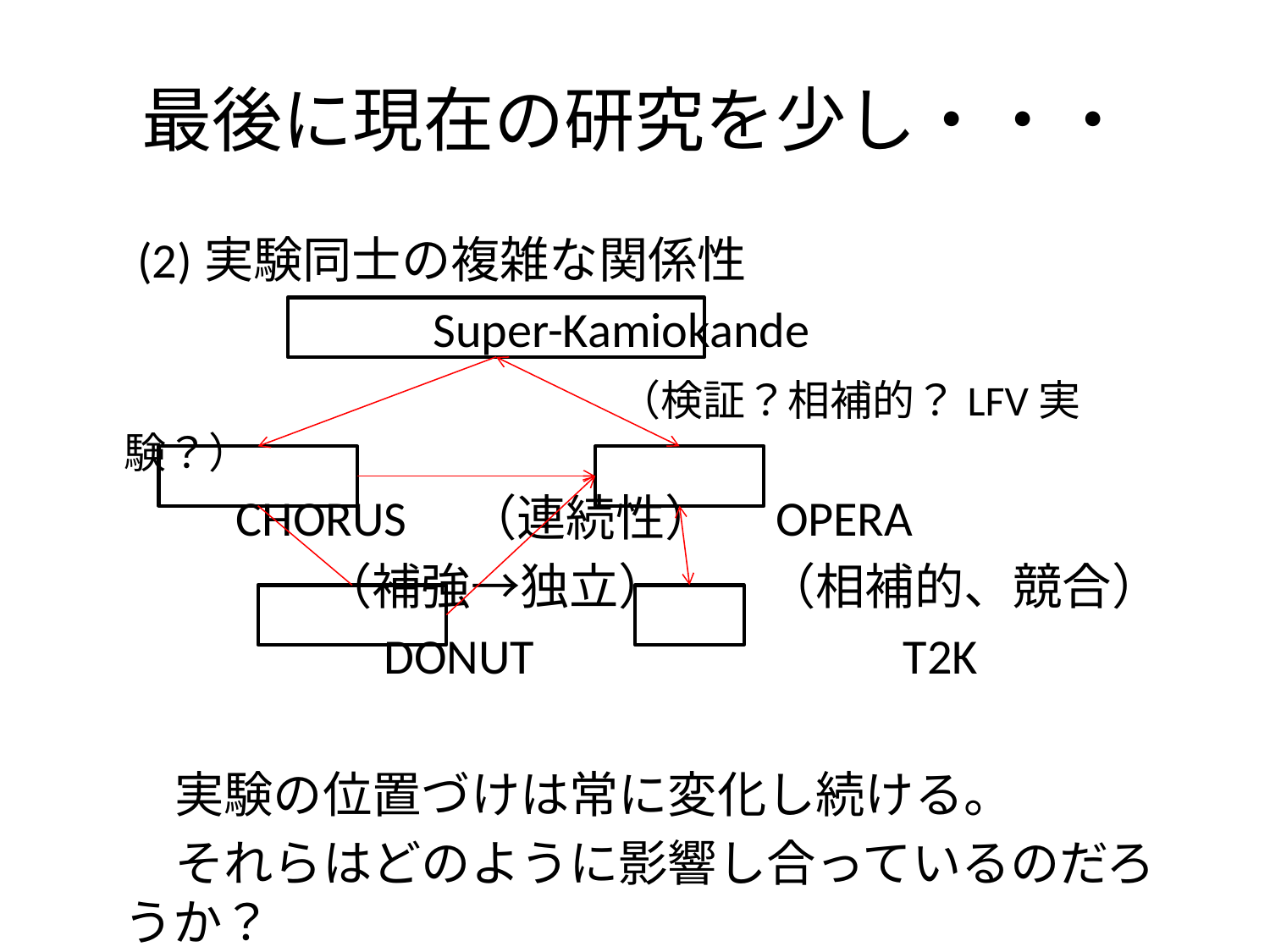

# 最後に現在の研究を少し・・・
　(2)実験同士の複雑な関係性
　　　　　　　Super-Kamiokande
　　　　　　　　　　　（検証？相補的？LFV実験？）
　　　CHORUS　（連続性）　OPERA
　　　　　（補強→独立）　　（相補的、競合）
　　　　　　DONUT　　　　　　　T2K

　　実験の位置づけは常に変化し続ける。
　　それらはどのように影響し合っているのだろうか？